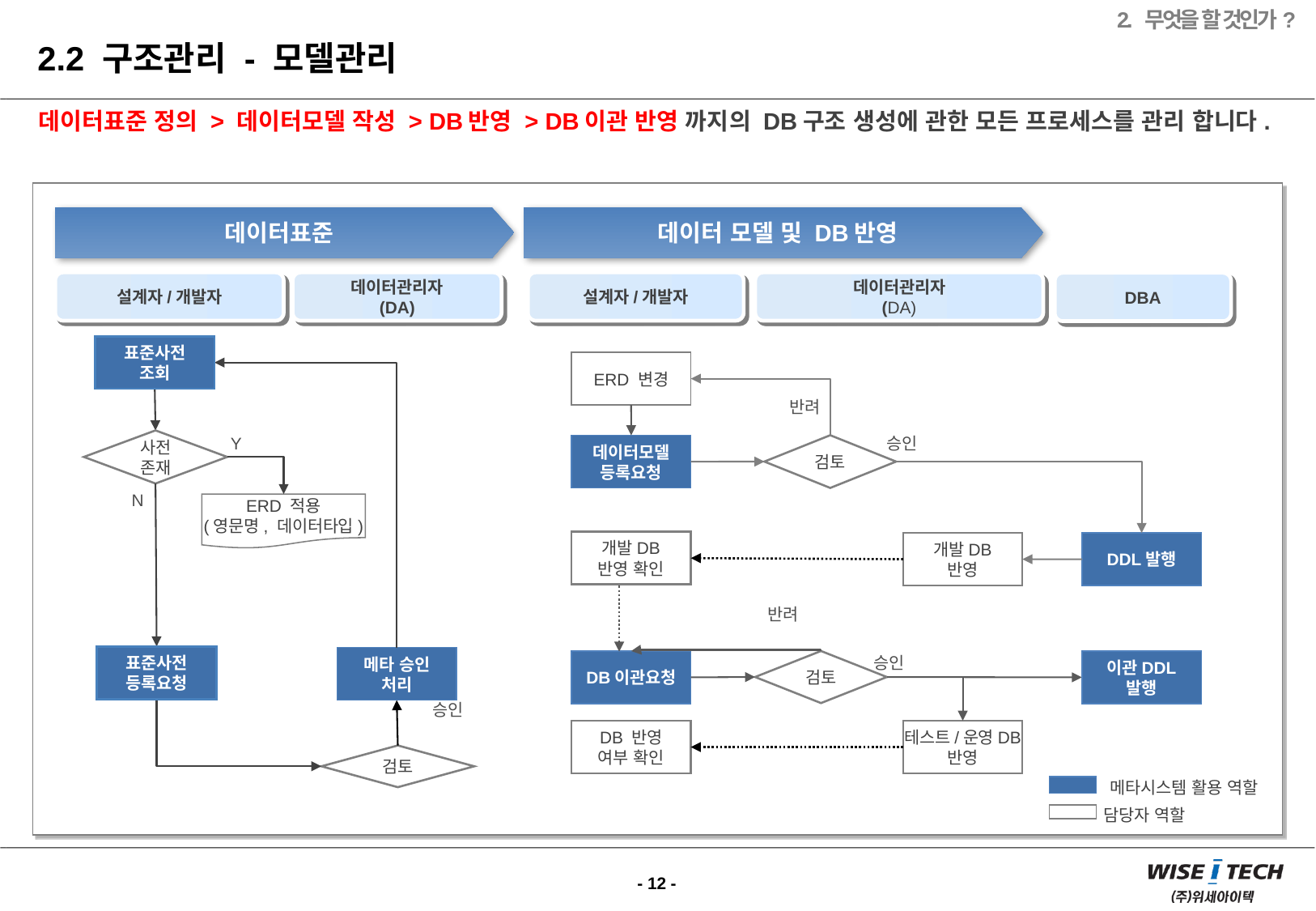

2.  무엇을 할 것인가?
2.2 구조관리 - 모델관리
데이터표준 정의 > 데이터모델 작성 > DB반영 > DB이관 반영 까지의 DB구조 생성에 관한 모든 프로세스를 관리 합니다.

데이터표준
데이터 모델 및 DB반영
설계자/개발자
데이터관리자
(DA)
설계자/개발자
데이터관리자
(DA)
DBA
표준사전
조회
ERD 변경
반려
Y
승인
사전
존재
검토
데이터모델
등록요청
N
ERD 적용
(영문명, 데이터타입)
개발DB
반영 확인
개발DB
반영
DDL발행
반려
표준사전
등록요청
메타 승인
처리
승인
검토
DB이관요청
이관DDL
발행
승인
DB 반영
여부 확인
테스트/운영DB
반영
검토
메타시스템 활용 역할

담당자 역할